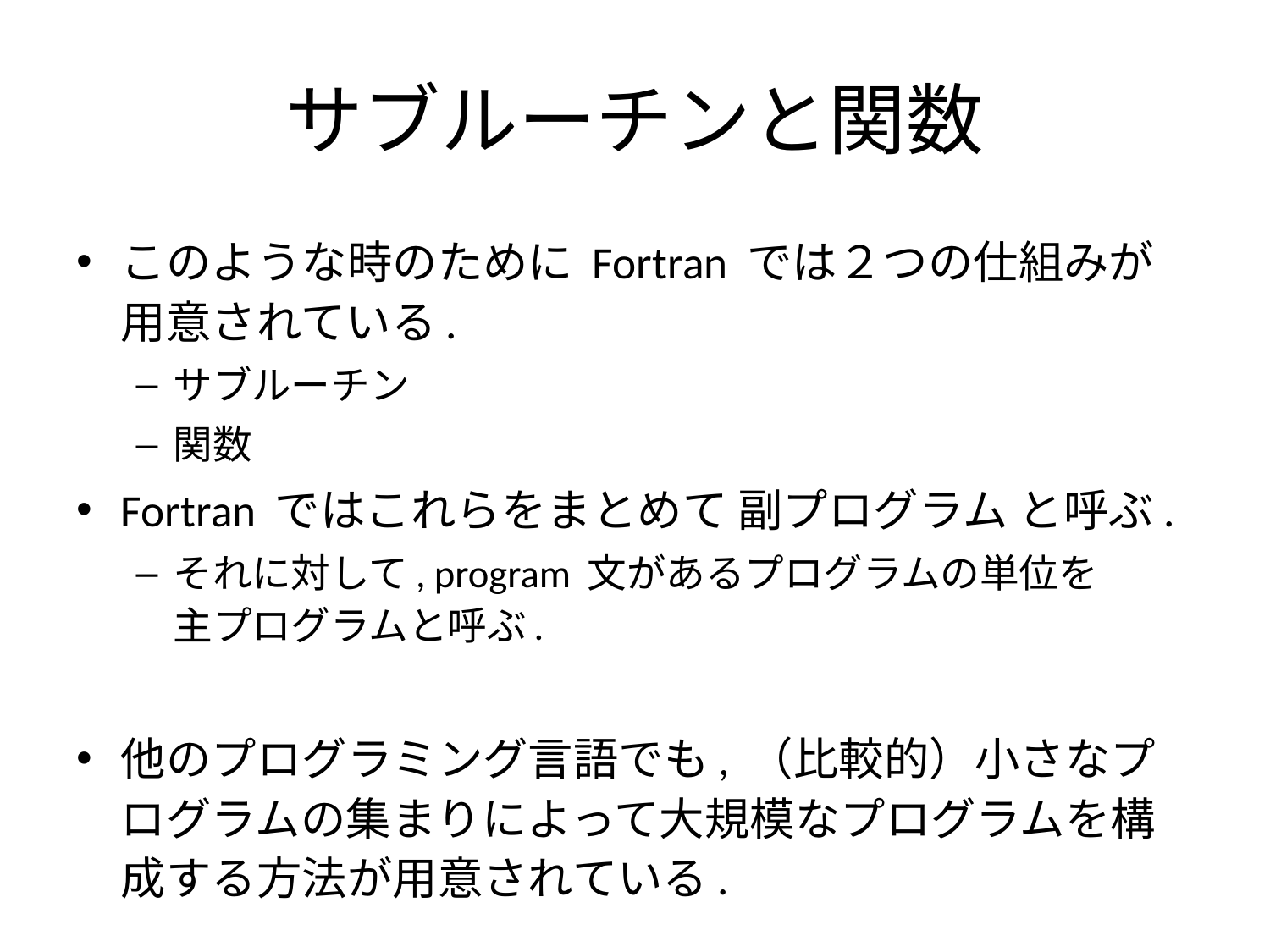

# サブルーチンと関数
このような時のために Fortran では２つの仕組みが用意されている.
サブルーチン
関数
Fortran ではこれらをまとめて 副プログラム と呼ぶ.
それに対して, program 文があるプログラムの単位を
主プログラムと呼ぶ.

他のプログラミング言語でも, （比較的）小さなプログラムの集まりによって大規模なプログラムを構成する方法が用意されている.